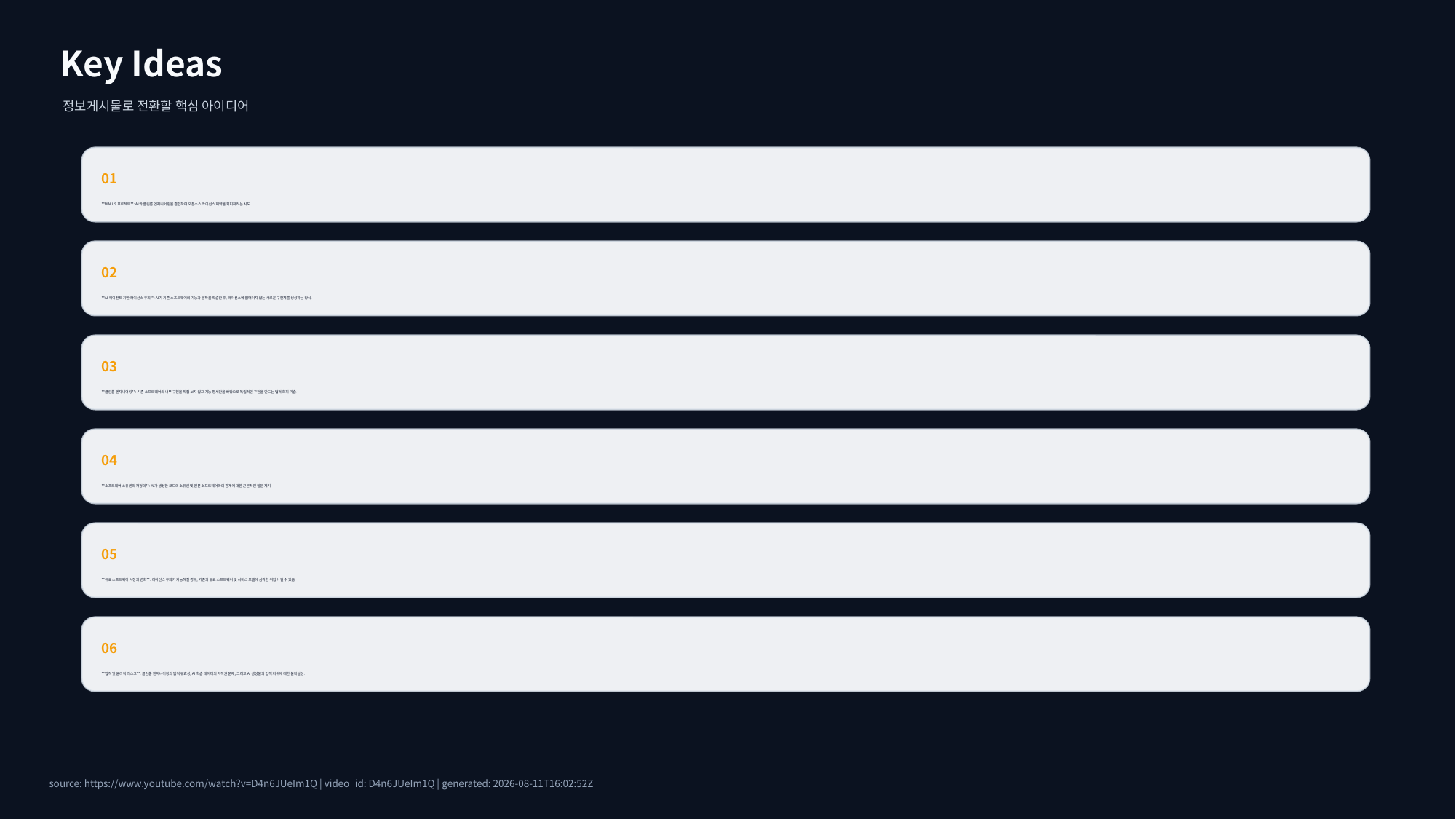

Key Ideas
정보게시물로 전환할 핵심 아이디어

01
**MALUS 프로젝트**: AI와 클린룸 엔지니어링을 결합하여 오픈소스 라이선스 제약을 회피하려는 시도.

02
**AI 에이전트 기반 라이선스 우회**: AI가 기존 소프트웨어의 기능과 동작을 학습한 후, 라이선스에 얽매이지 않는 새로운 구현체를 생성하는 방식.

03
**클린룸 엔지니어링**: 기존 소프트웨어의 내부 구현을 직접 보지 않고 기능 명세만을 바탕으로 독립적인 구현을 만드는 법적 회피 기술.

04
**소프트웨어 소유권의 재정의**: AI가 생성한 코드의 소유권 및 원본 소프트웨어와의 관계에 대한 근본적인 질문 제기.

05
**유료 소프트웨어 시장의 변화**: 라이선스 우회가 가능해질 경우, 기존의 유료 소프트웨어 및 서비스 모델에 심각한 위협이 될 수 있음.

06
**법적 및 윤리적 리스크**: 클린룸 엔지니어링의 법적 유효성, AI 학습 데이터의 저작권 문제, 그리고 AI 생성물의 법적 지위에 대한 불확실성.
source: https://www.youtube.com/watch?v=D4n6JUeIm1Q | video_id: D4n6JUeIm1Q | generated: 2026-08-11T16:02:52Z